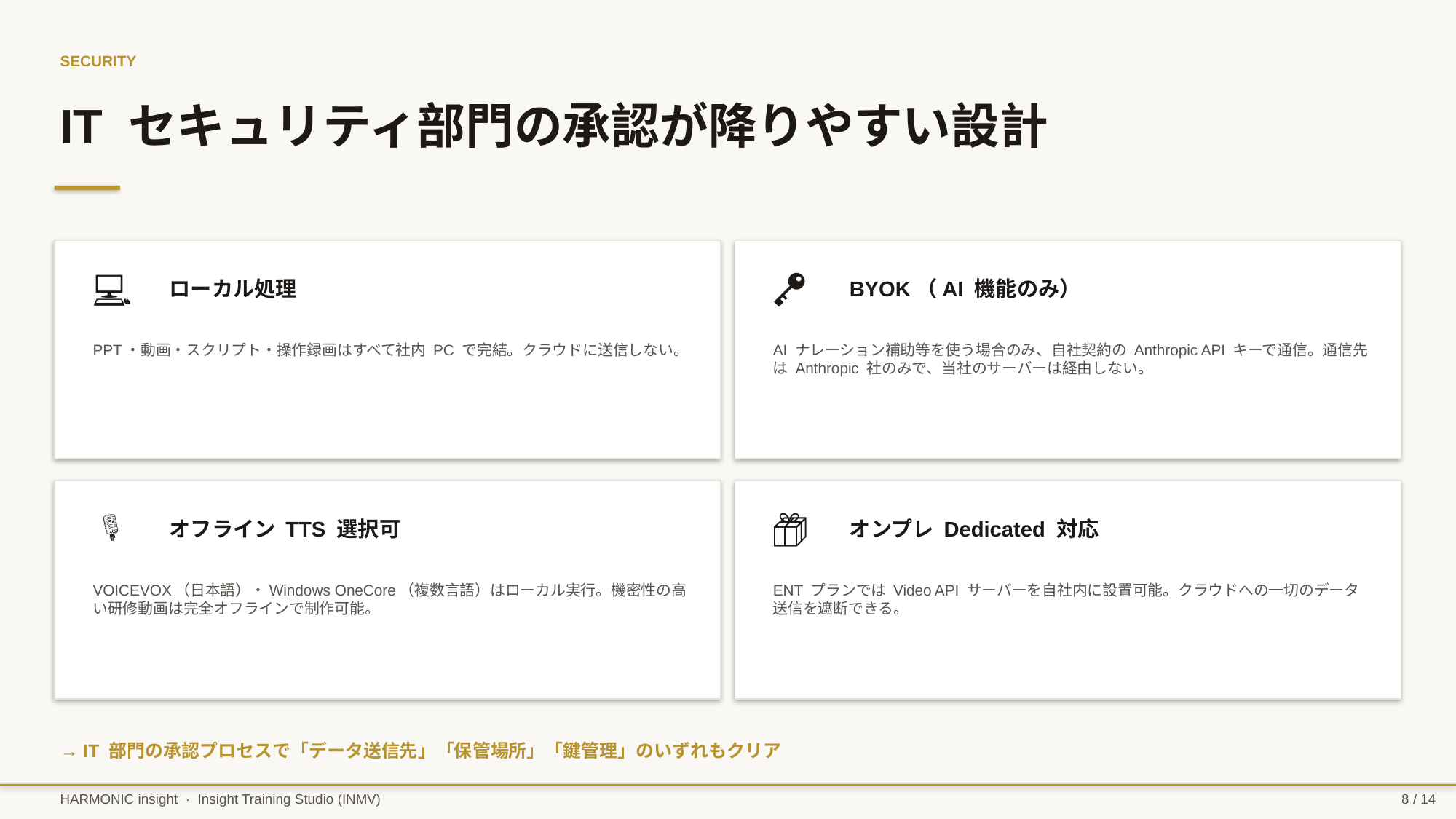

SECURITY
IT セキュリティ部門の承認が降りやすい設計

💻
🔑
ローカル処理
BYOK（AI 機能のみ）
PPT・動画・スクリプト・操作録画はすべて社内 PC で完結。クラウドに送信しない。
AI ナレーション補助等を使う場合のみ、自社契約の Anthropic API キーで通信。通信先は Anthropic 社のみで、当社のサーバーは経由しない。

🎙️
📦
オフライン TTS 選択可
オンプレ Dedicated 対応
VOICEVOX（日本語）・Windows OneCore（複数言語）はローカル実行。機密性の高い研修動画は完全オフラインで制作可能。
ENT プランでは Video API サーバーを自社内に設置可能。クラウドへの一切のデータ送信を遮断できる。
→ IT 部門の承認プロセスで「データ送信先」「保管場所」「鍵管理」のいずれもクリア

HARMONIC insight  ·  Insight Training Studio (INMV)
8 / 14